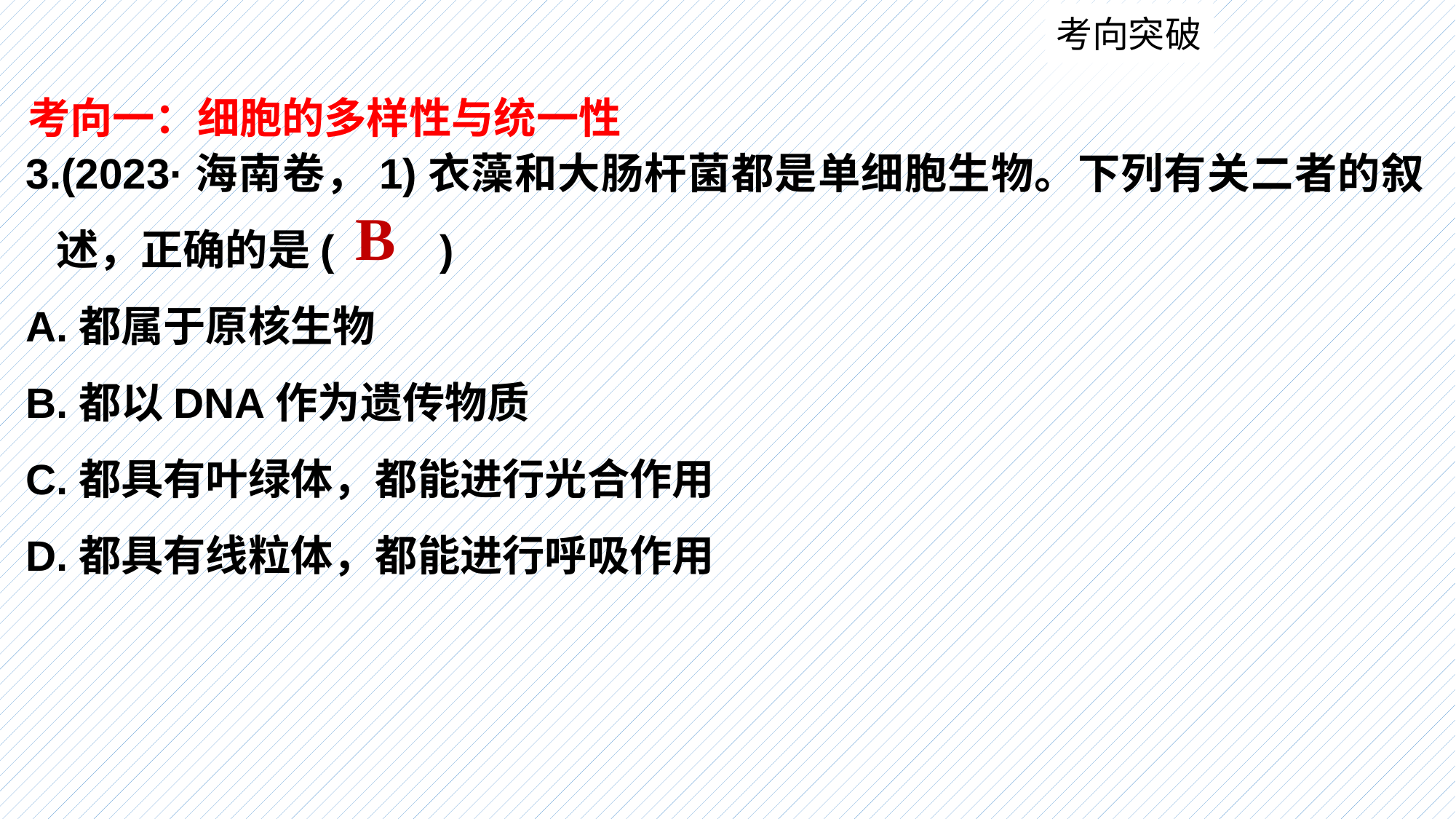

考向突破
考向一：细胞的多样性与统一性
3.(2023·海南卷，1)衣藻和大肠杆菌都是单细胞生物。下列有关二者的叙述，正确的是(　　)
A.都属于原核生物
B.都以DNA作为遗传物质
C.都具有叶绿体，都能进行光合作用
D.都具有线粒体，都能进行呼吸作用
B